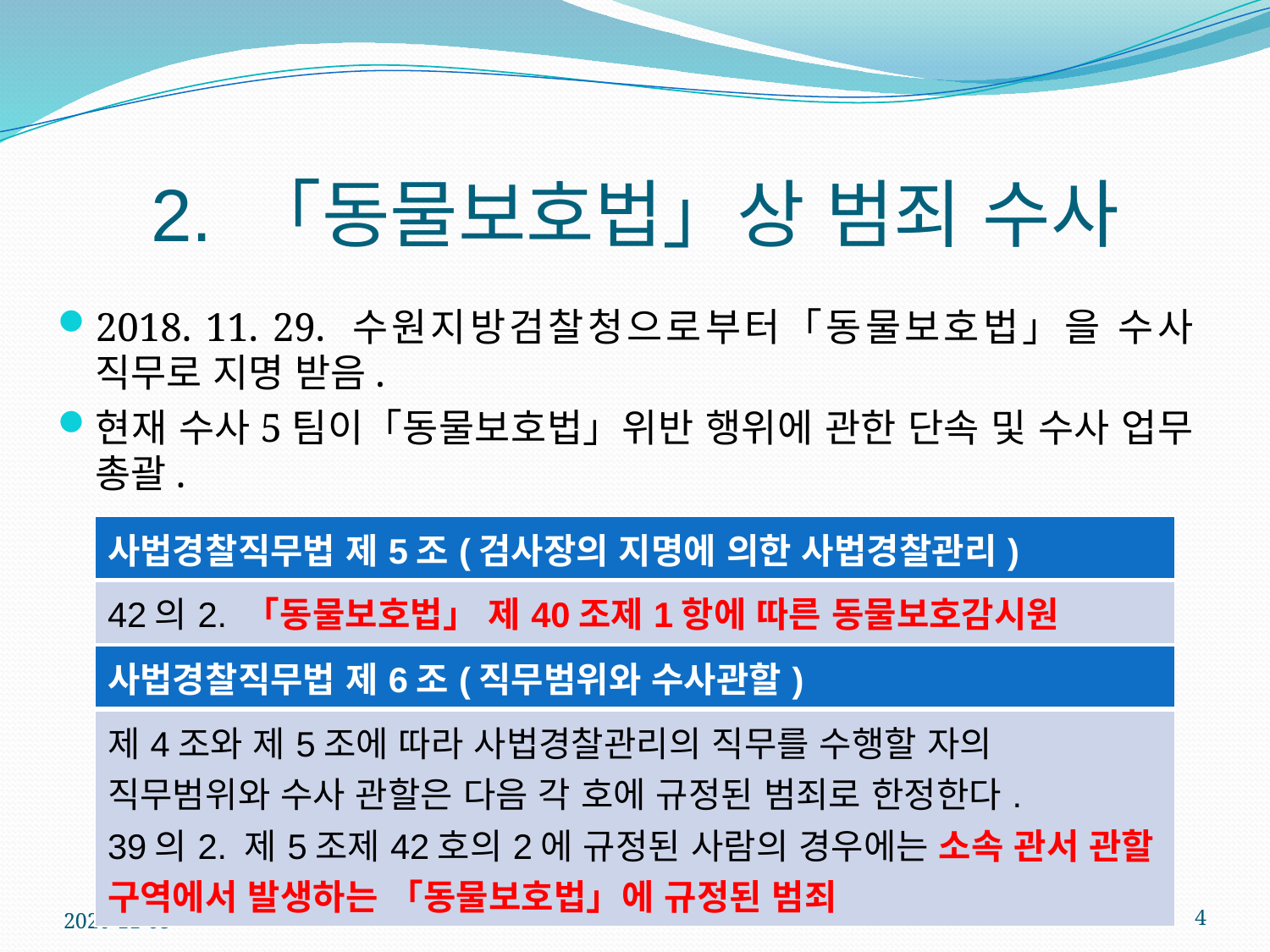

# 2. 「동물보호법」상 범죄 수사
2018. 11. 29. 수원지방검찰청으로부터「동물보호법」을 수사 직무로 지명 받음.
현재 수사5팀이「동물보호법」위반 행위에 관한 단속 및 수사 업무 총괄.

| 사법경찰직무법 제5조(검사장의 지명에 의한 사법경찰관리) |
| --- |
| 42의2. 「동물보호법」 제40조제1항에 따른 동물보호감시원 |
| 사법경찰직무법 제6조(직무범위와 수사관할) |
| --- |
| 제4조와 제5조에 따라 사법경찰관리의 직무를 수행할 자의 직무범위와 수사 관할은 다음 각 호에 규정된 범죄로 한정한다. 39의2. 제5조제42호의2에 규정된 사람의 경우에는 소속 관서 관할 구역에서 발생하는 「동물보호법」에 규정된 범죄 |
2020-11-05
4